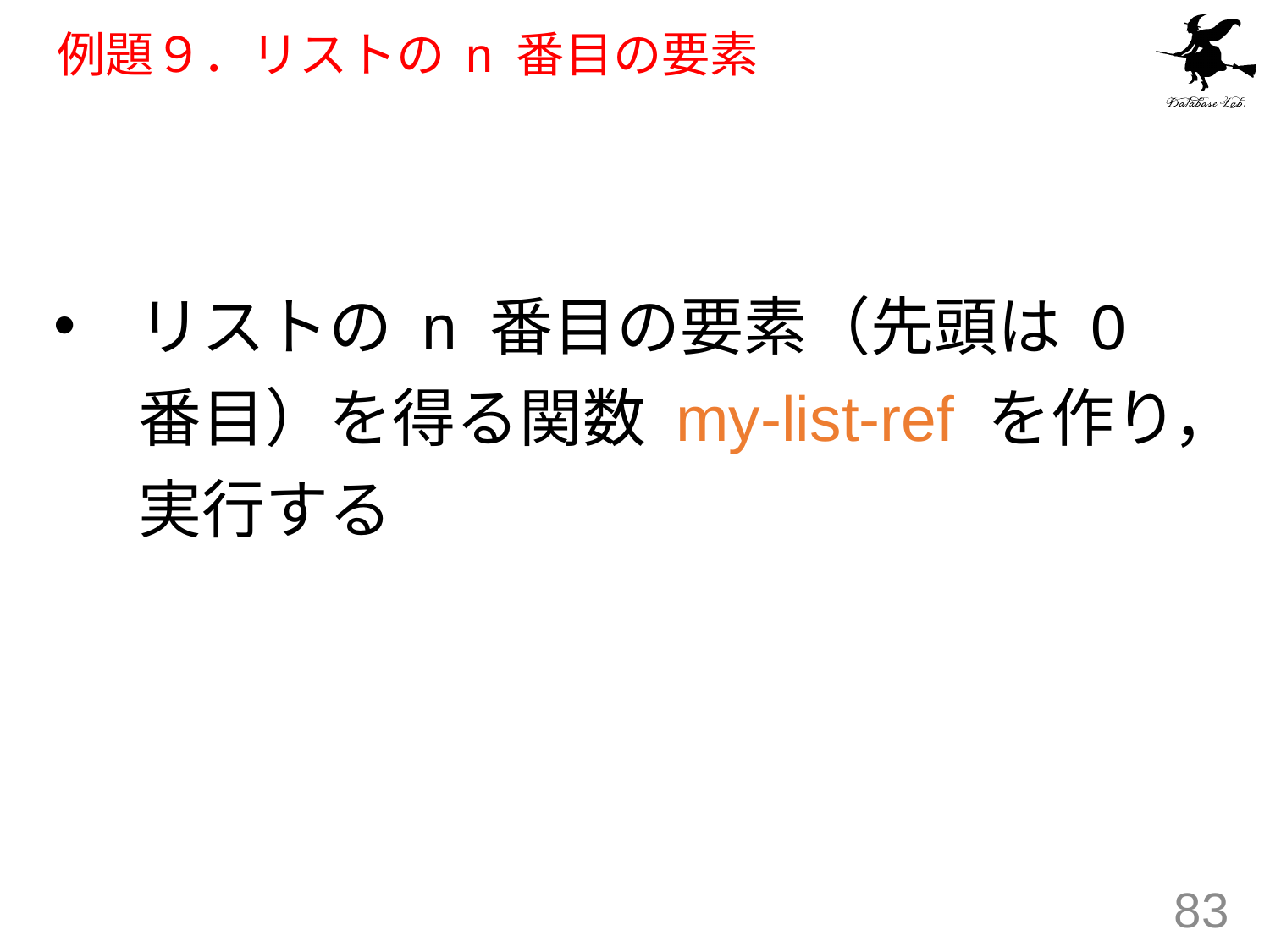

# 例題９．リストの n 番目の要素
リストの n 番目の要素（先頭は 0 番目）を得る関数 my-list-ref を作り，実行する
83